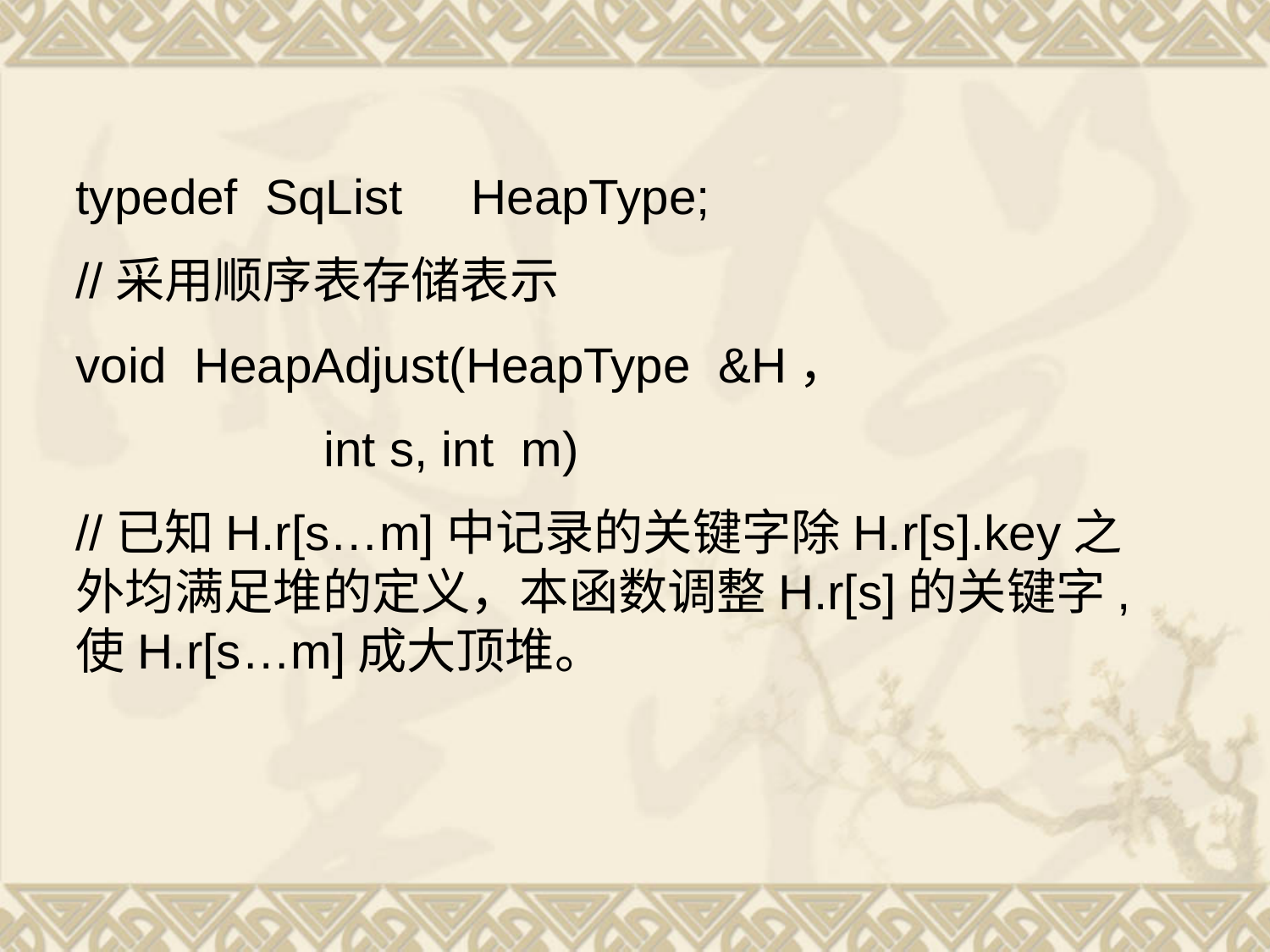

typedef  SqList     HeapType;
//采用顺序表存储表示
void  HeapAdjust(HeapType  &H，
                  int s, int  m)
//已知H.r[s…m]中记录的关键字除H.r[s].key之外均满足堆的定义，本函数调整H.r[s]的关键字,使H.r[s…m]成大顶堆。